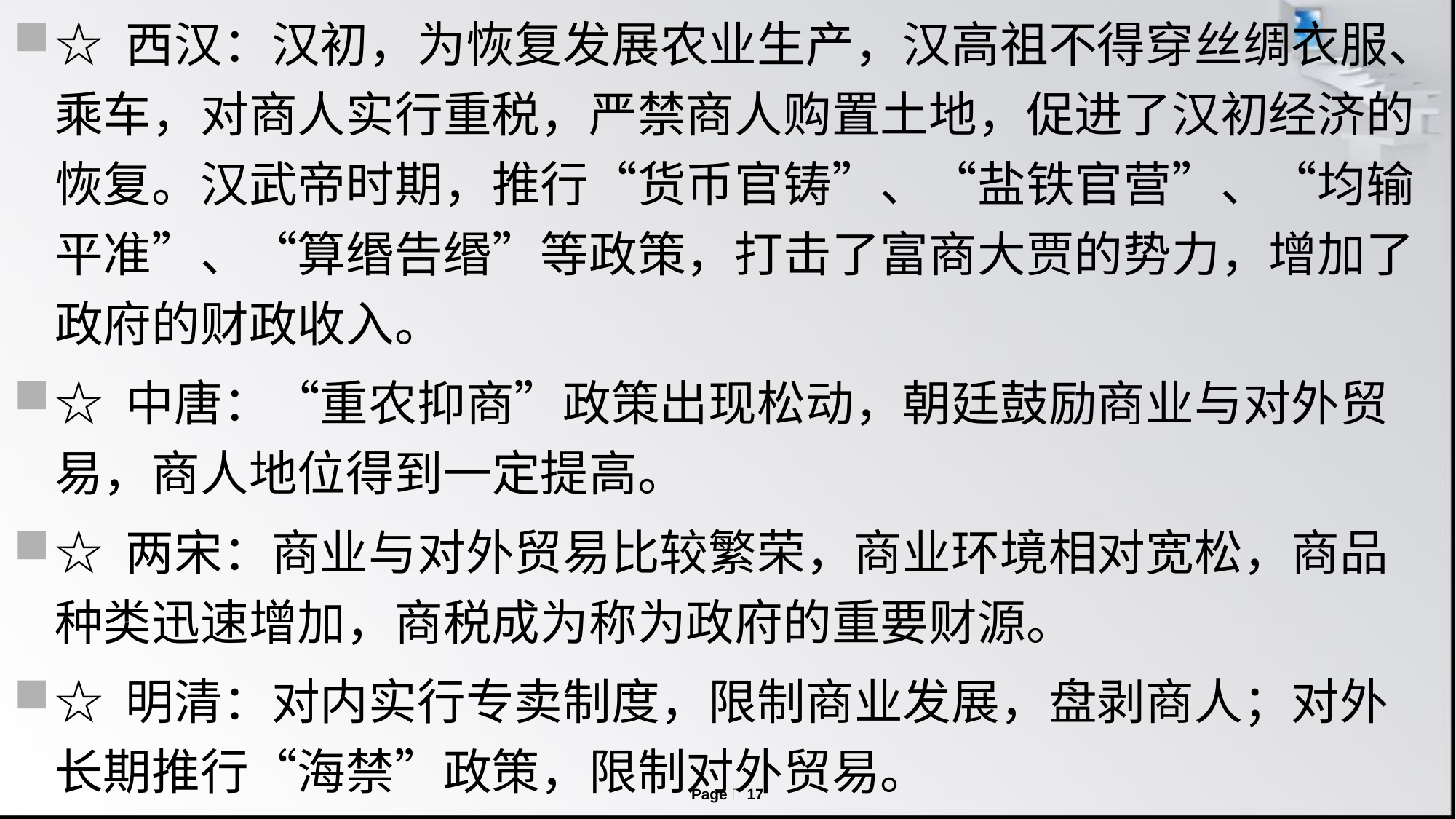

☆ 西汉：汉初，为恢复发展农业生产，汉高祖不得穿丝绸衣服、乘车，对商人实行重税，严禁商人购置土地，促进了汉初经济的恢复。汉武帝时期，推行“货币官铸”、“盐铁官营”、“均输平准”、“算缗告缗”等政策，打击了富商大贾的势力，增加了政府的财政收入。
☆ 中唐：“重农抑商”政策出现松动，朝廷鼓励商业与对外贸易，商人地位得到一定提高。
☆ 两宋：商业与对外贸易比较繁荣，商业环境相对宽松，商品种类迅速增加，商税成为称为政府的重要财源。
☆ 明清：对内实行专卖制度，限制商业发展，盘剥商人；对外长期推行“海禁”政策，限制对外贸易。